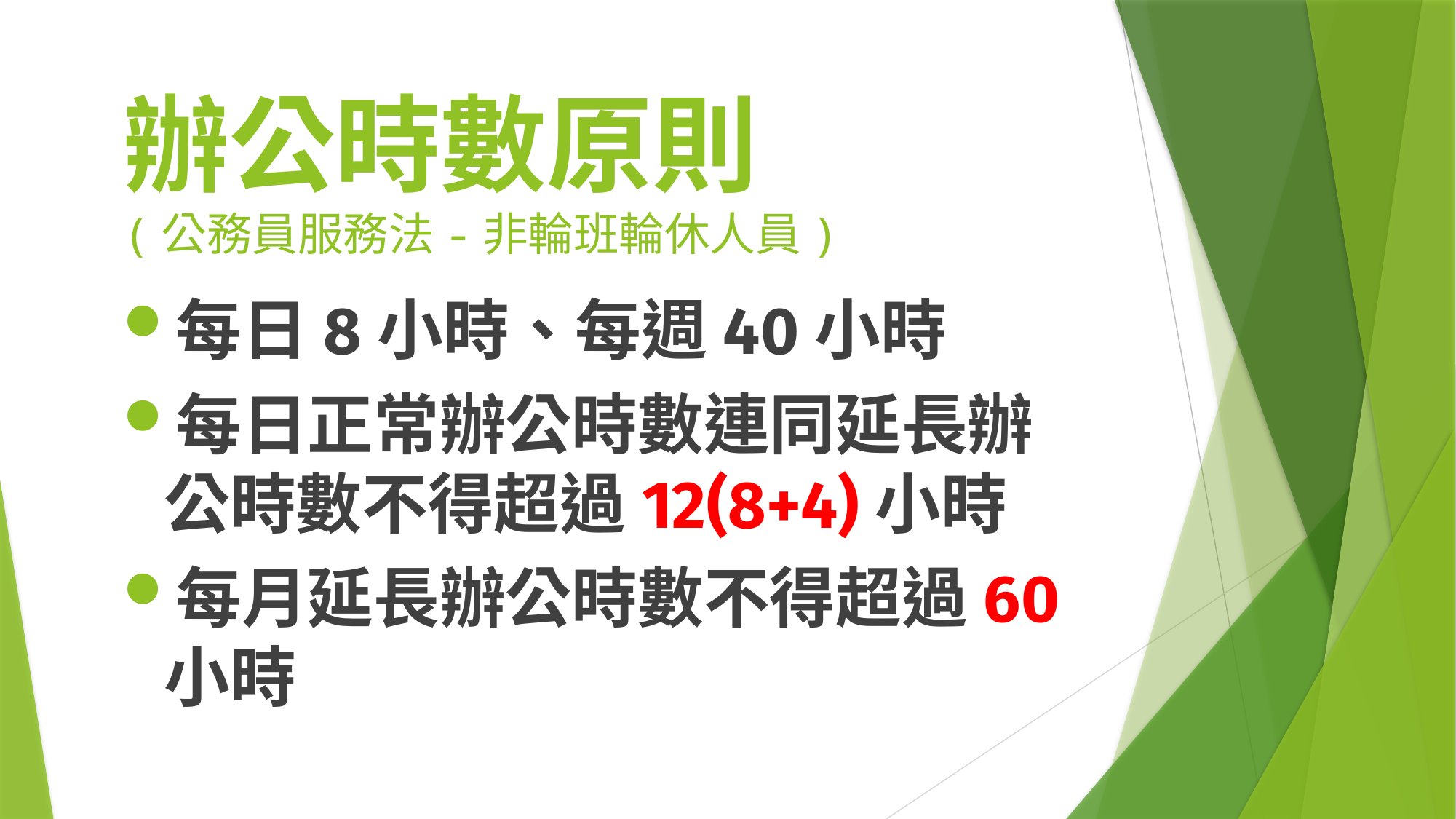

# 辦公時數原則 (公務員服務法-非輪班輪休人員)
每日8小時、每週40小時
每日正常辦公時數連同延長辦公時數不得超過12(8+4)小時
每月延長辦公時數不得超過60小時